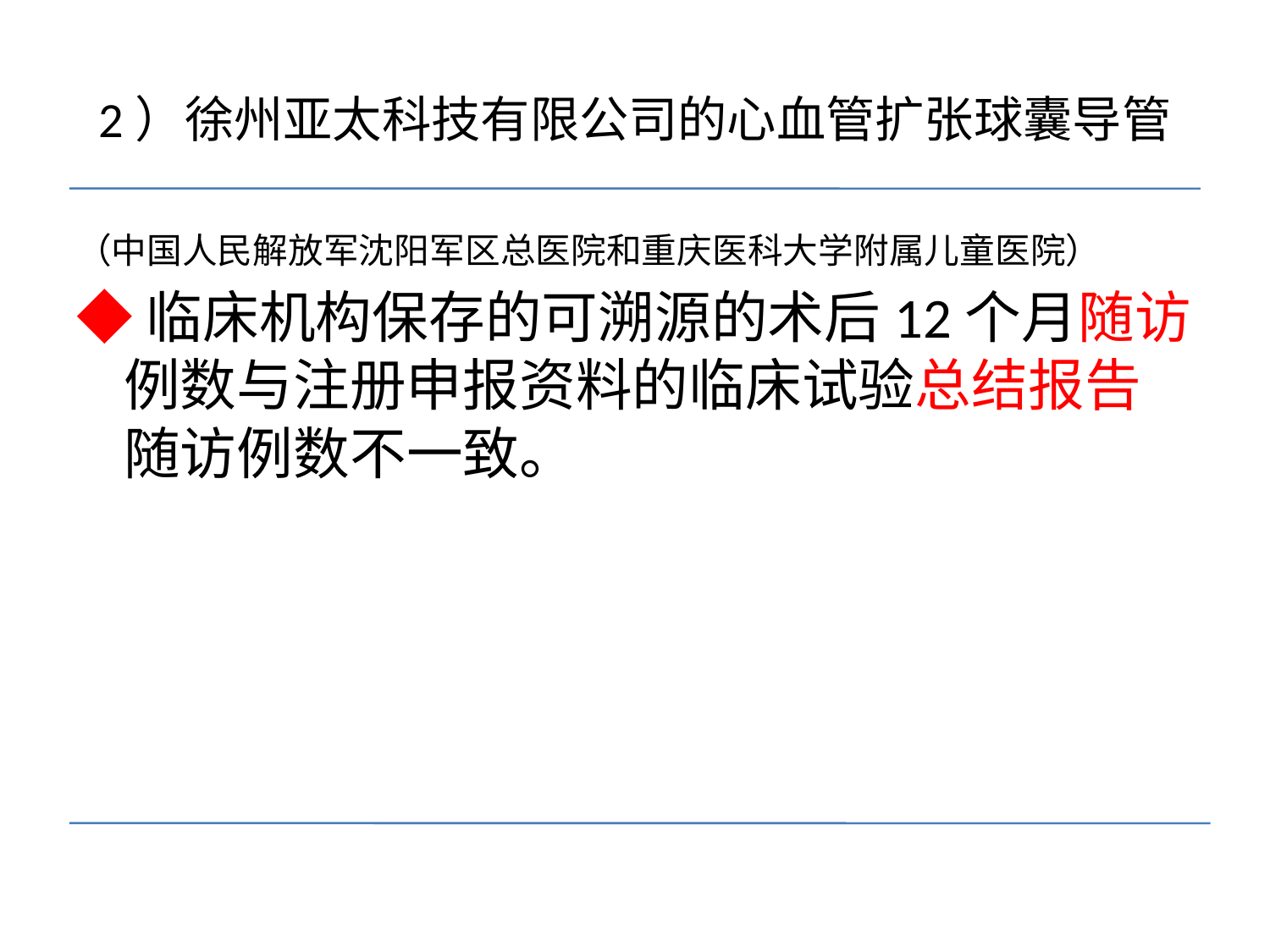

# 2）徐州亚太科技有限公司的心血管扩张球囊导管
（中国人民解放军沈阳军区总医院和重庆医科大学附属儿童医院）
◆临床机构保存的可溯源的术后12个月随访例数与注册申报资料的临床试验总结报告随访例数不一致。